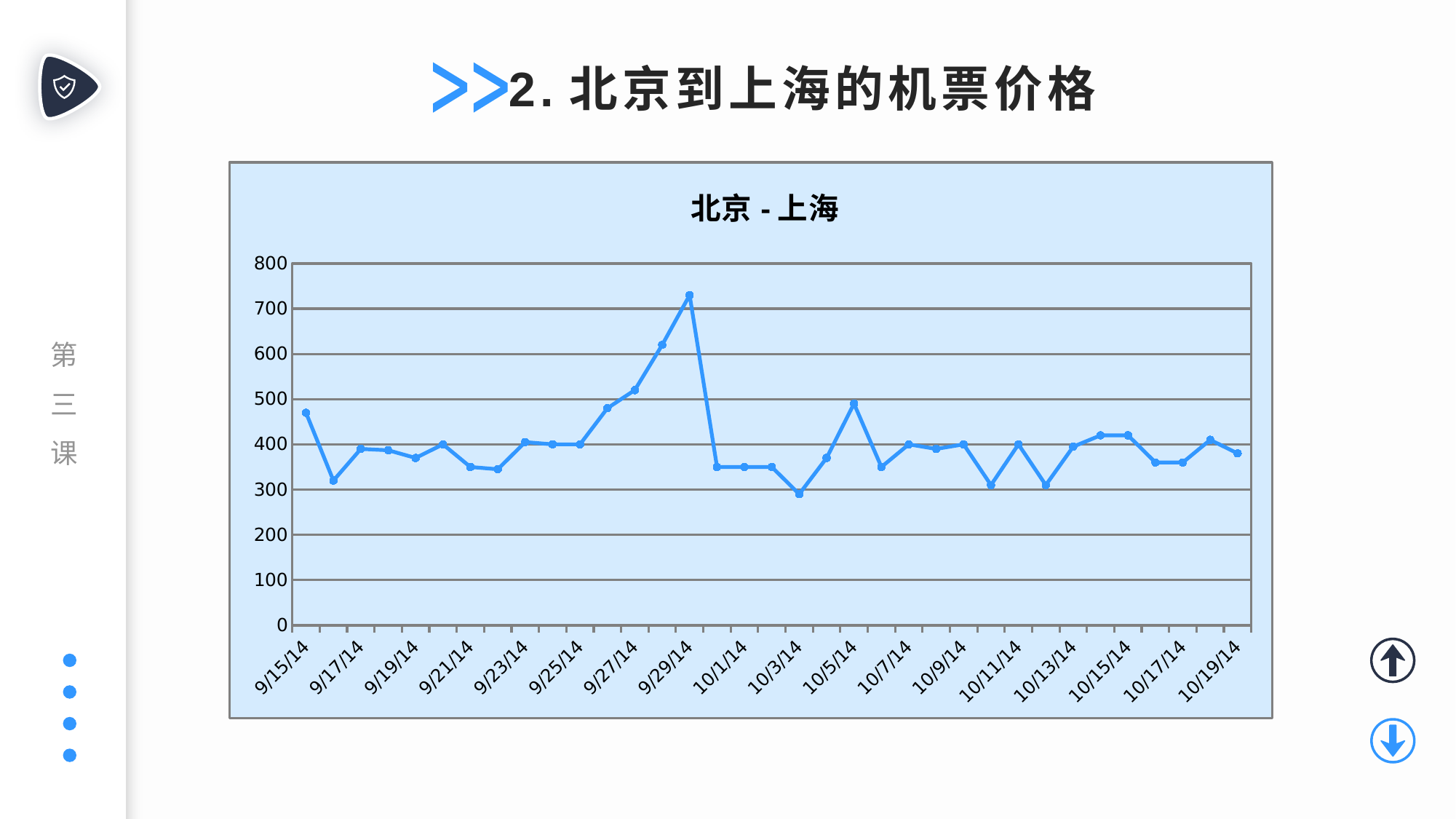

2.北京到上海的机票价格

### Chart: 北京-上海

| Category | 系列 1 | 列1 | 列2 |
|---|---|---|---|
| 41897 | 470.0 | None | None |
| 41898 | 320.0 | None | None |
| 41899 | 390.0 | None | None |
| 41900 | 387.0 | None | None |
| 41901 | 370.0 | None | None |
| 41902 | 400.0 | None | None |
| 41903 | 350.0 | None | None |
| 41904 | 345.0 | None | None |
| 41905 | 405.0 | None | None |
| 41906 | 400.0 | None | None |
| 41907 | 400.0 | None | None |
| 41908 | 480.0 | None | None |
| 41909 | 520.0 | None | None |
| 41910 | 620.0 | None | None |
| 41911 | 730.0 | None | None |
| 41912 | 350.0 | None | None |
| 41913 | 350.0 | None | None |
| 41914 | 350.0 | None | None |
| 41915 | 290.0 | None | None |
| 41916 | 370.0 | None | None |
| 41917 | 490.0 | None | None |
| 41918 | 350.0 | None | None |
| 41919 | 400.0 | None | None |
| 41920 | 390.0 | None | None |
| 41921 | 400.0 | None | None |
| 41922 | 310.0 | None | None |
| 41923 | 400.0 | None | None |
| 41924 | 310.0 | None | None |
| 41925 | 395.0 | None | None |
| 41926 | 420.0 | None | None |
| 41927 | 420.0 | None | None |
| 41928 | 360.0 | None | None |
| 41929 | 360.0 | None | None |
| 41930 | 410.0 | None | None |
| 41931 | 380.0 | None | None |